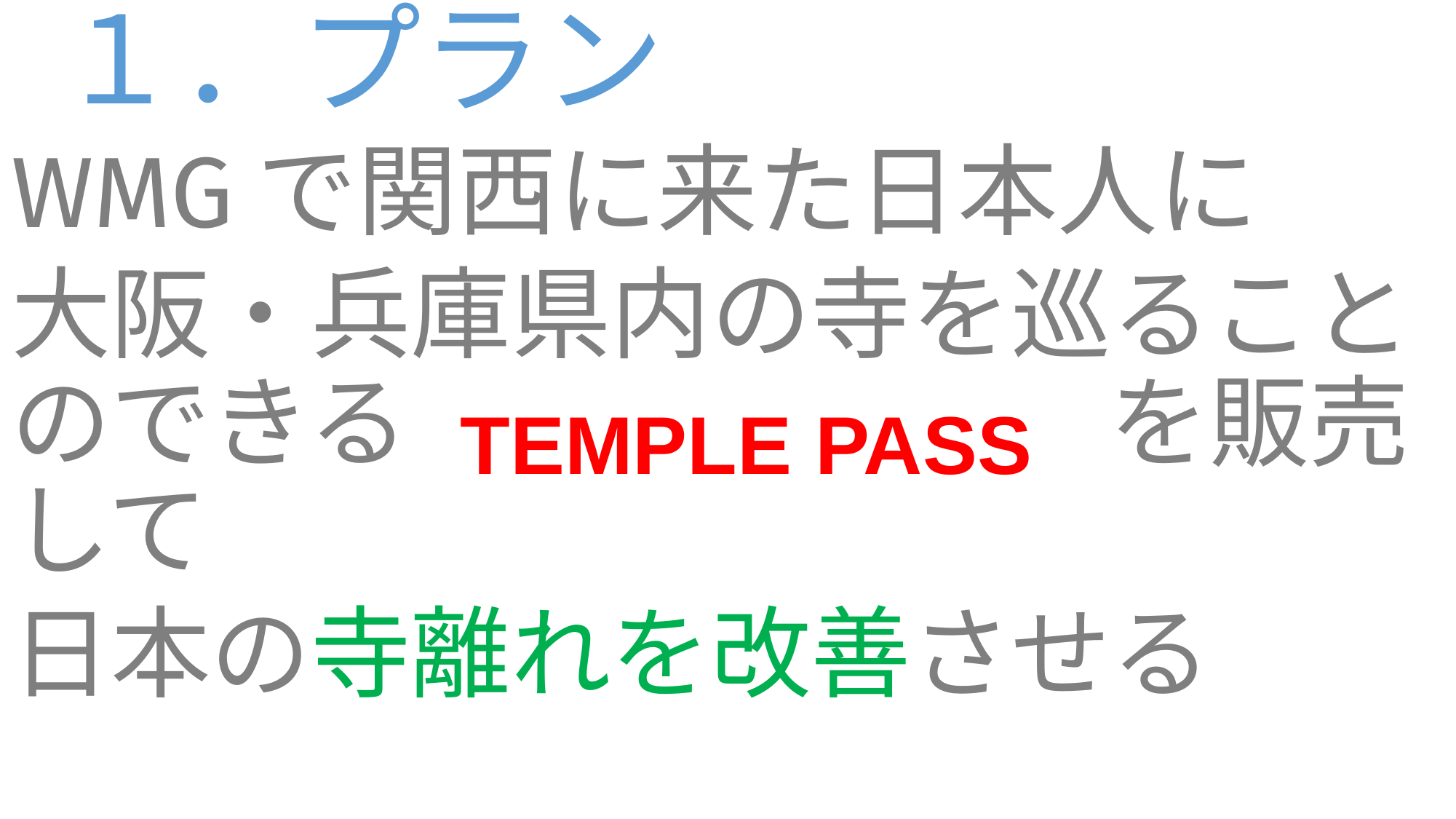

# １．プラン
WMGで関西に来た日本人に
大阪・兵庫県内の寺を巡ることのできる　　　　　　　を販売して
日本の寺離れを改善させる
TEMPLE PASS